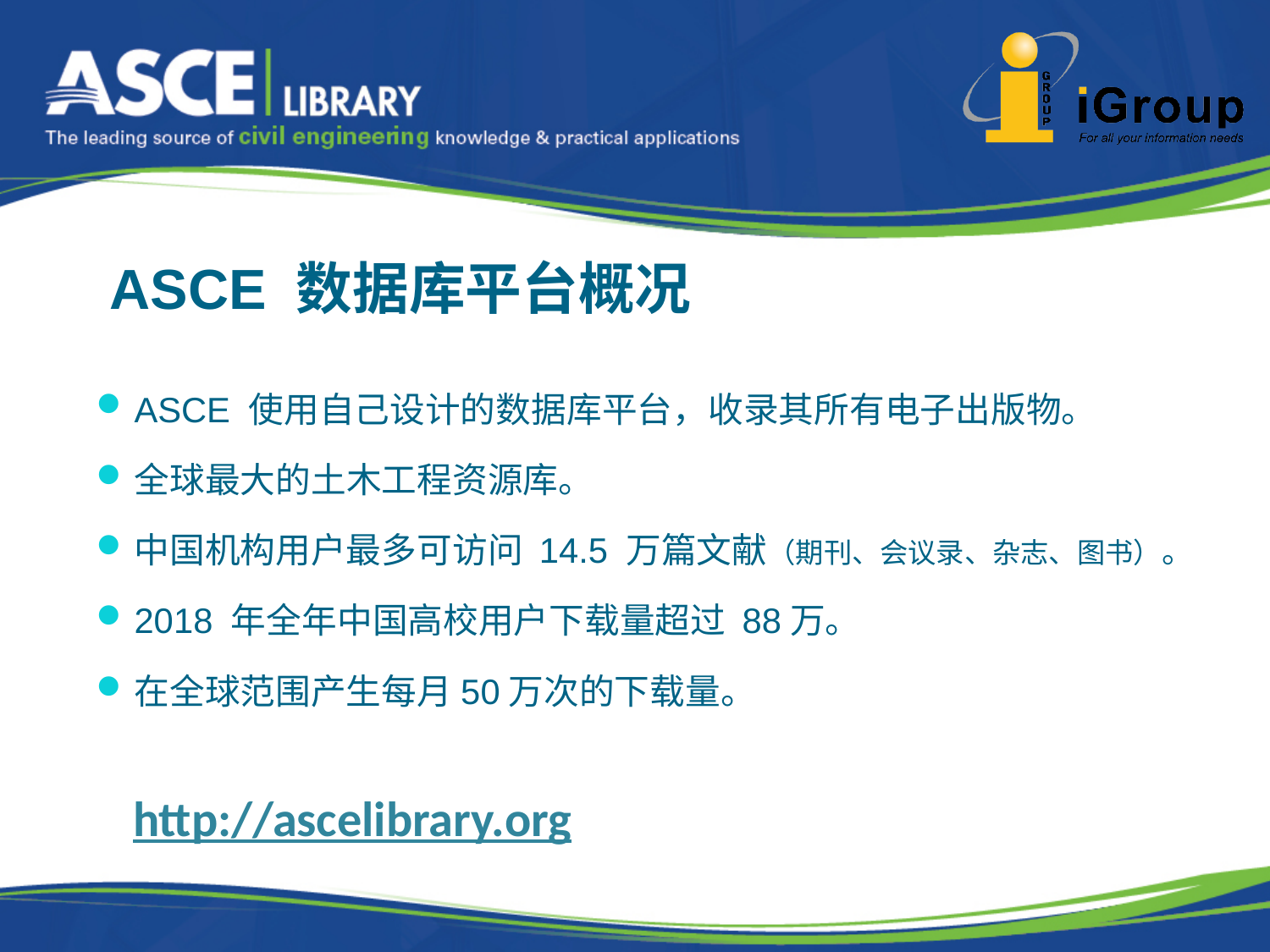

ASCE 数据库平台概况
ASCE 使用自己设计的数据库平台，收录其所有电子出版物。
全球最大的土木工程资源库。
中国机构用户最多可访问 14.5 万篇文献（期刊、会议录、杂志、图书）。
2018 年全年中国高校用户下载量超过 88万。
在全球范围产生每月50万次的下载量。
 http://ascelibrary.org